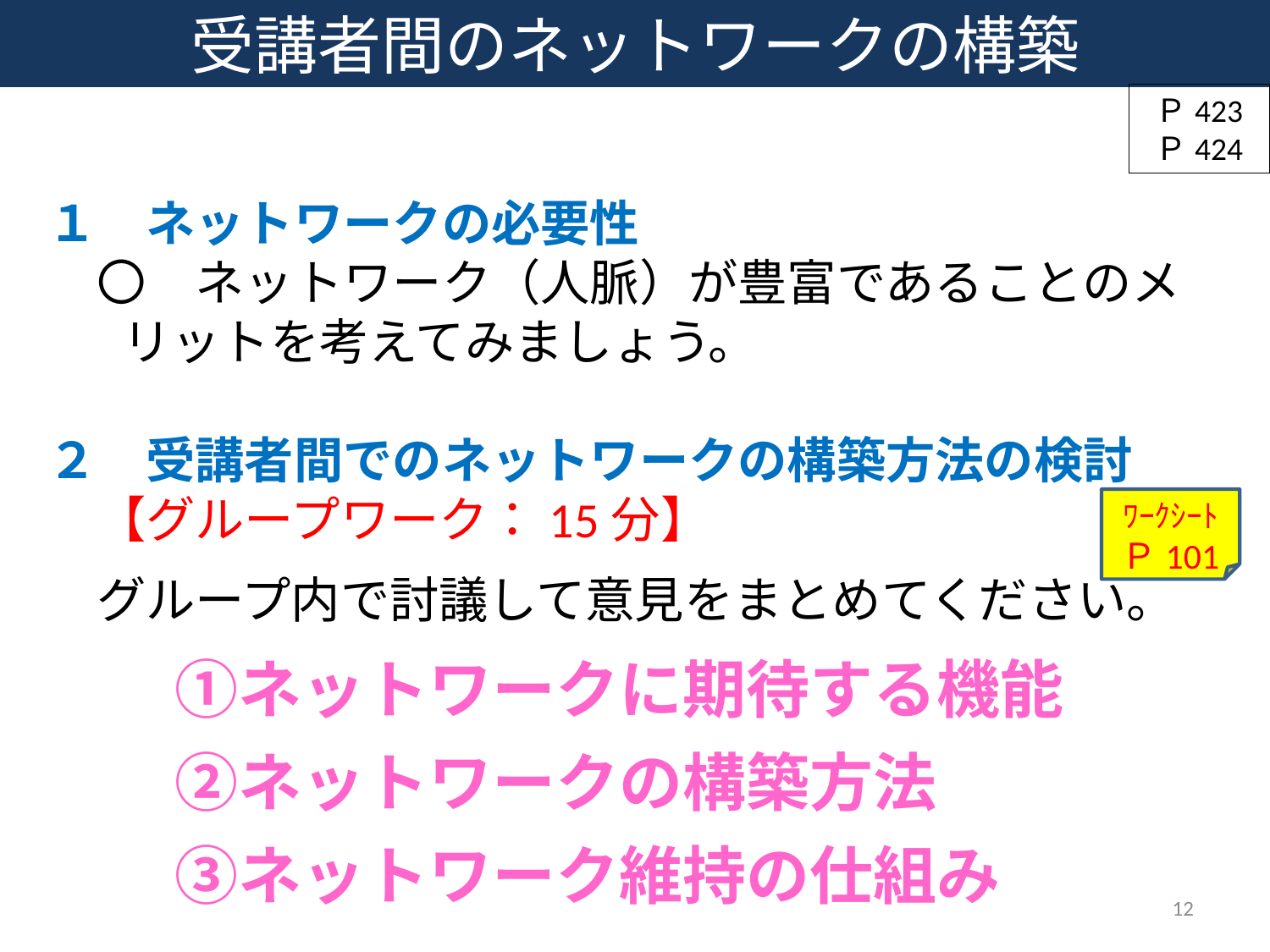

# 受講者間のネットワークの構築
Ｐ423
Ｐ424
１　ネットワークの必要性
　〇　ネットワーク（人脈）が豊富であることのメリットを考えてみましょう。

２　受講者間でのネットワークの構築方法の検討
　【グループワーク：15分】

　グループ内で討議して意見をまとめてください。

　　①ネットワークに期待する機能

　　②ネットワークの構築方法

　　③ネットワーク維持の仕組み
ﾜｰｸｼｰﾄ
Ｐ101
12